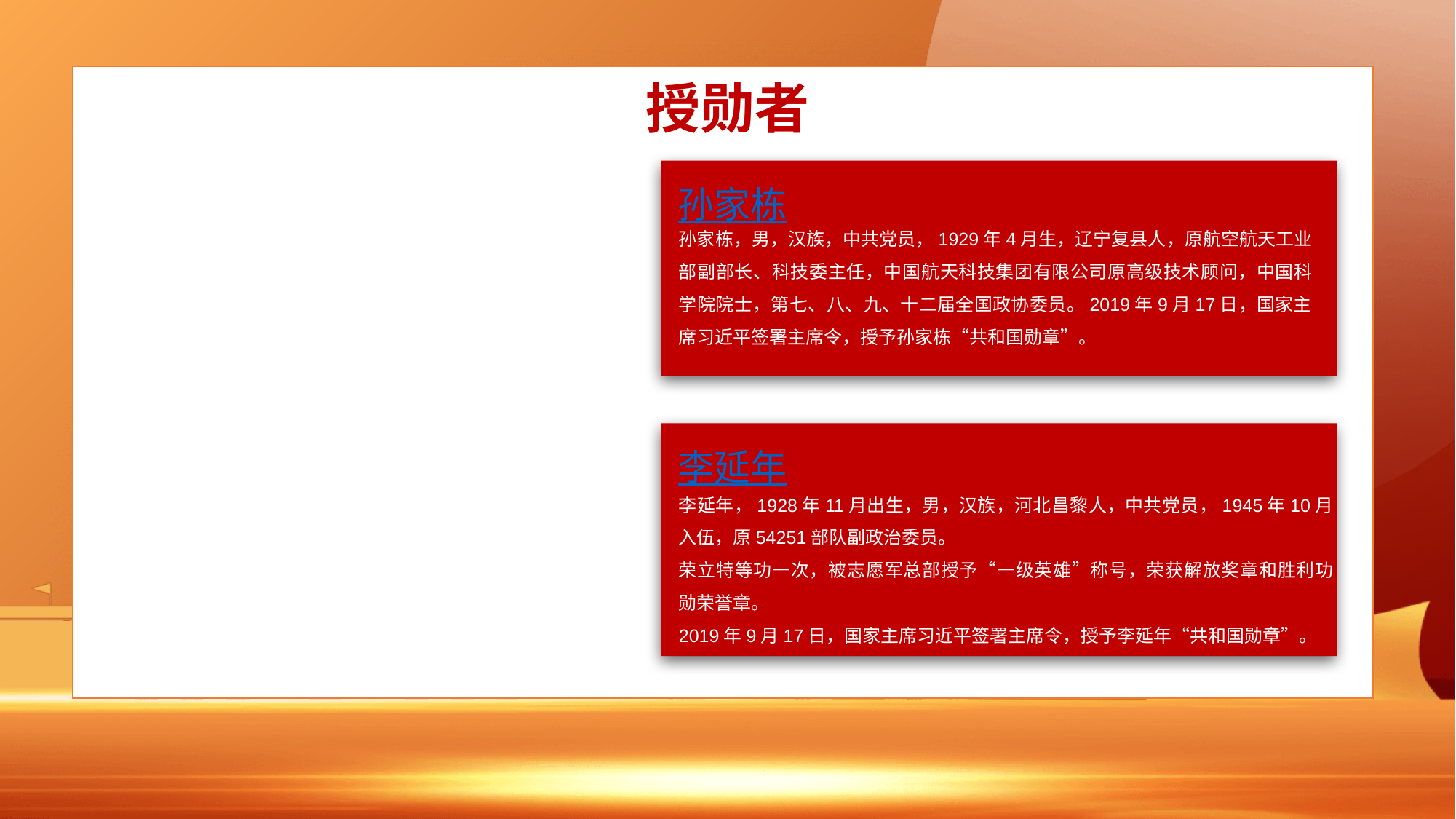

授勋者
孙家栋

孙家栋，男，汉族，中共党员，1929年4月生，辽宁复县人，原航空航天工业部副部长、科技委主任，中国航天科技集团有限公司原高级技术顾问，中国科学院院士，第七、八、九、十二届全国政协委员。2019年9月17日，国家主席习近平签署主席令，授予孙家栋“共和国勋章”。

李延年
李延年，1928年11月出生，男，汉族，河北昌黎人，中共党员，1945年10月入伍，原54251部队副政治委员。
荣立特等功一次，被志愿军总部授予“一级英雄”称号，荣获解放奖章和胜利功勋荣誉章。
2019年9月17日，国家主席习近平签署主席令，授予李延年“共和国勋章”。